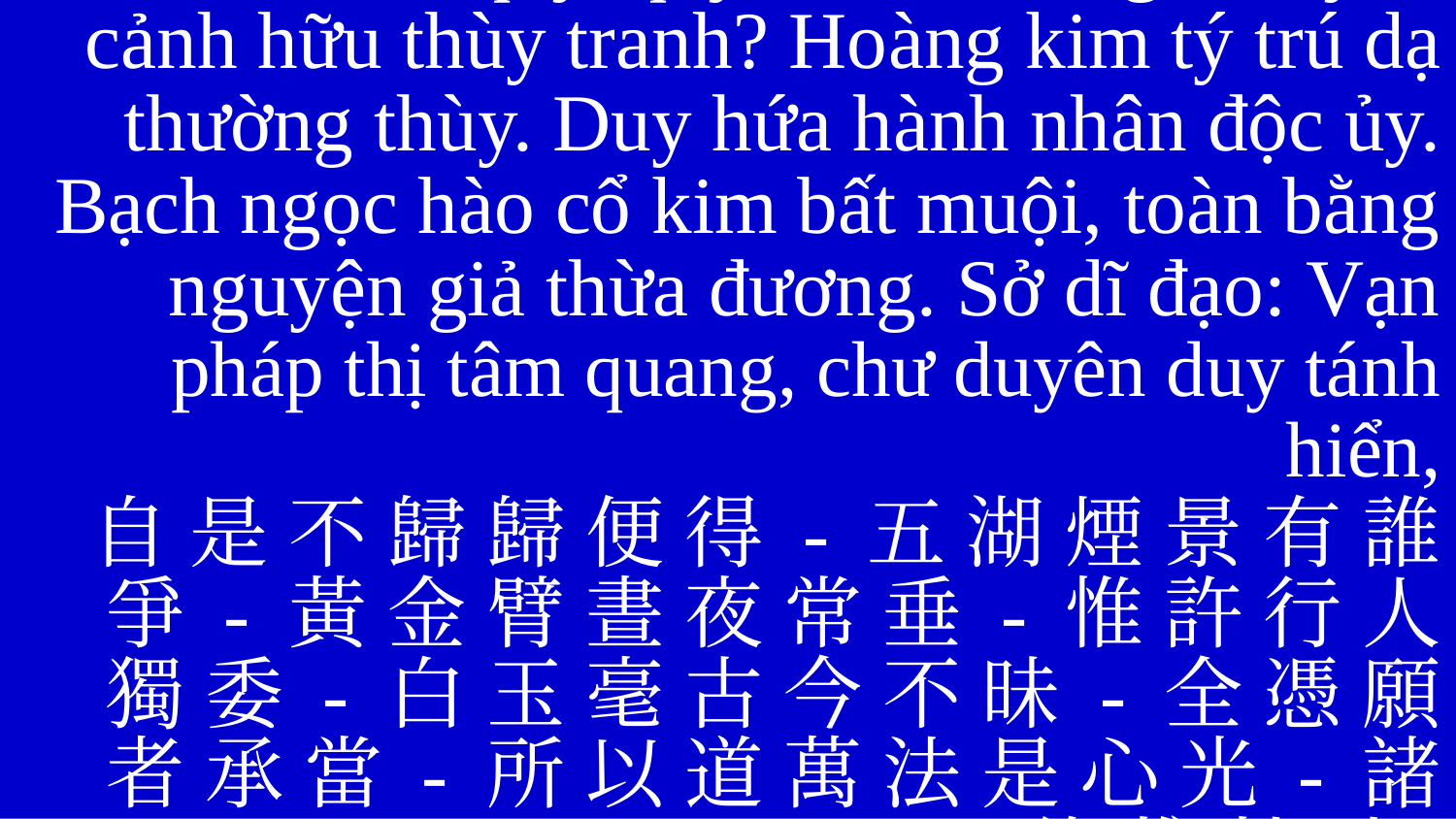

Tự thị bất quy, quy tiện đắc. Ngũ hồ yên cảnh hữu thùy tranh? Hoàng kim tý trú dạ thường thùy. Duy hứa hành nhân độc ủy. Bạch ngọc hào cổ kim bất muội, toàn bằng nguyện giả thừa đương. Sở dĩ đạo: Vạn pháp thị tâm quang, chư duyên duy tánh hiển,
自 是 不 歸 歸 便 得 - 五 湖 煙 景 有 誰 爭 - 黃 金 臂 晝 夜 常 垂 - 惟 許 行 人 獨 委 - 白 玉 毫 古 今 不 昧 - 全 憑 願 者 承 當 - 所 以 道 萬 法 是 心 光 - 諸 緣 惟 性 曉˙